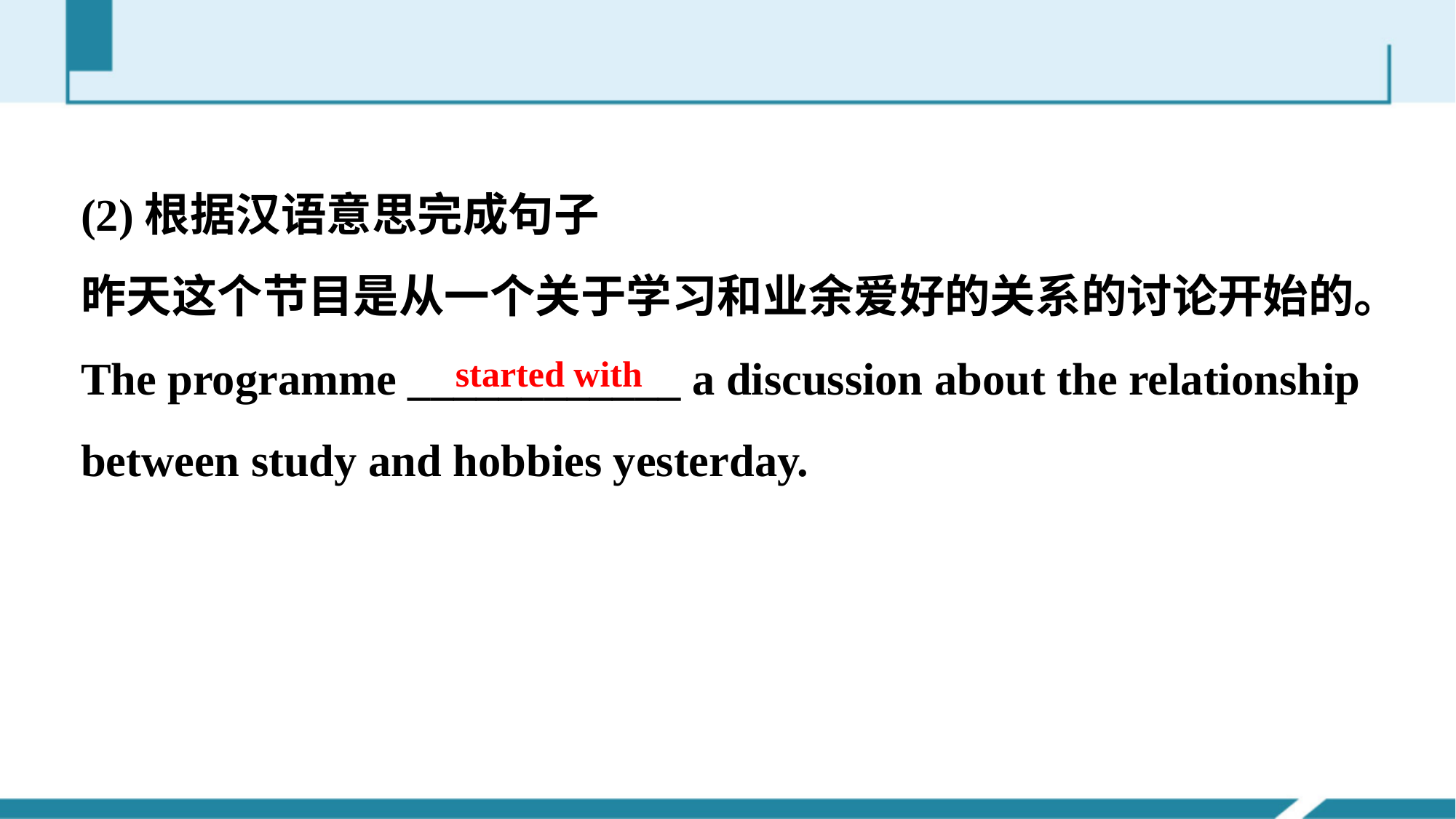

(2)根据汉语意思完成句子
昨天这个节目是从一个关于学习和业余爱好的关系的讨论开始的。
The programme ____________ a discussion about the relationship between study and hobbies yesterday.
started with